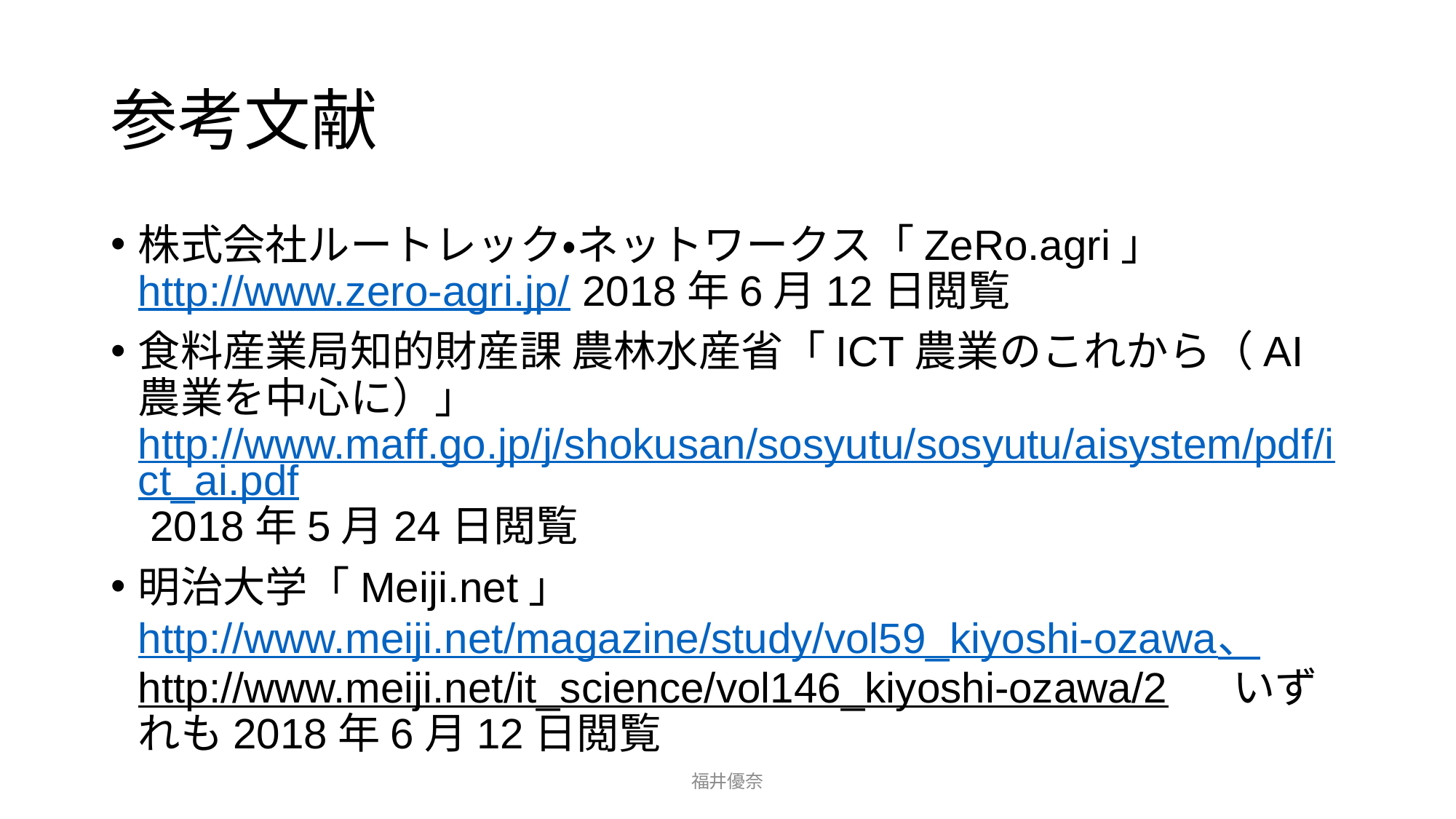

# 参考文献
株式会社ルートレック・ネットワークス「ZeRo.agri」http://www.zero-agri.jp/ 2018年6月12日閲覧
食料産業局知的財産課 農林水産省「ICT農業のこれから（AI農業を中心に）」http://www.maff.go.jp/j/shokusan/sosyutu/sosyutu/aisystem/pdf/ict_ai.pdf 2018年5月24日閲覧
明治大学「Meiji.net」http://www.meiji.net/magazine/study/vol59_kiyoshi-ozawa、http://www.meiji.net/it_science/vol146_kiyoshi-ozawa/2 　いずれも2018年6月12日閲覧

福井優奈